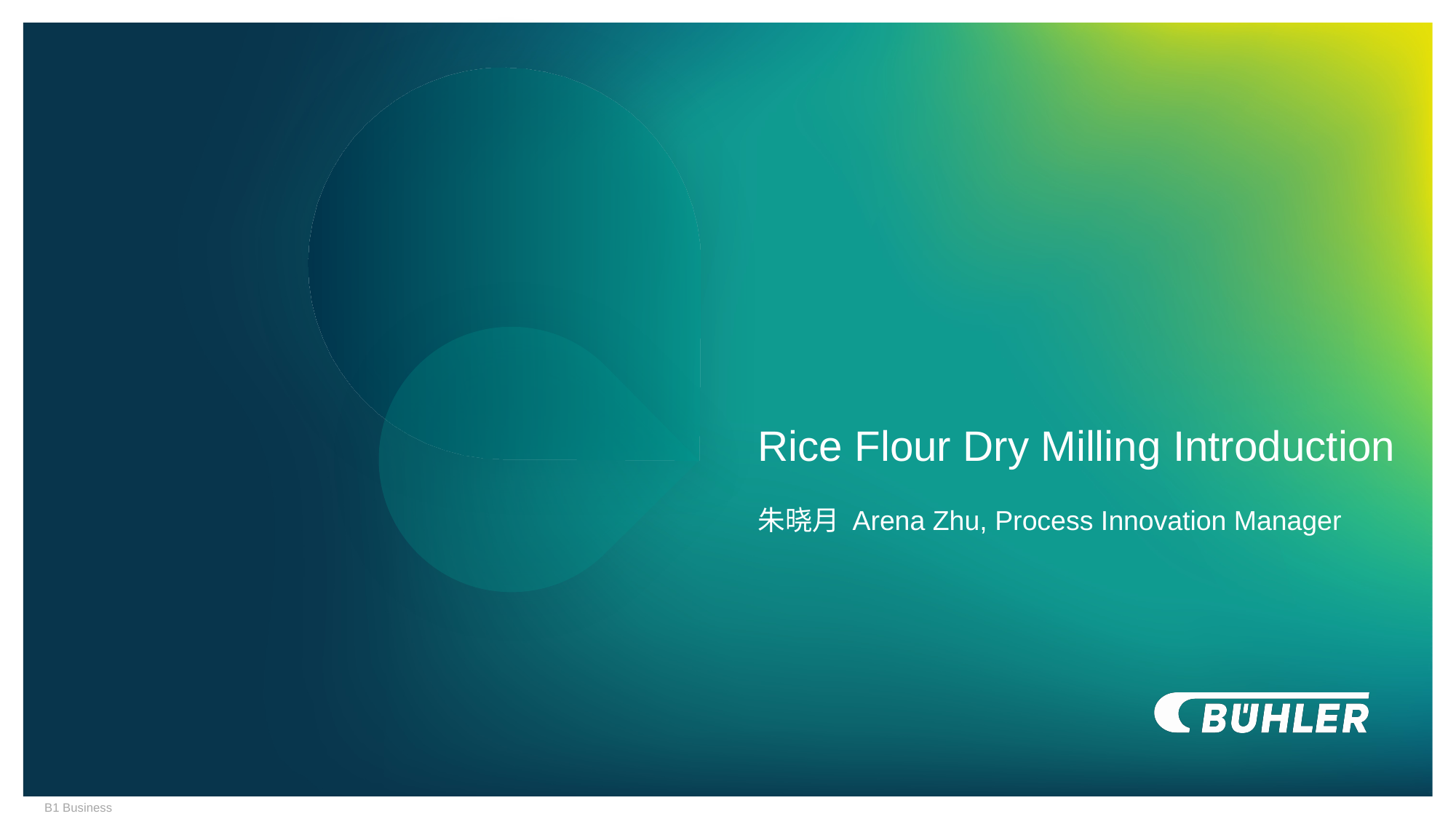

# Rice Flour Dry Milling Introduction
Footer of the presentation
朱晓月 Arena Zhu, Process Innovation Manager
1